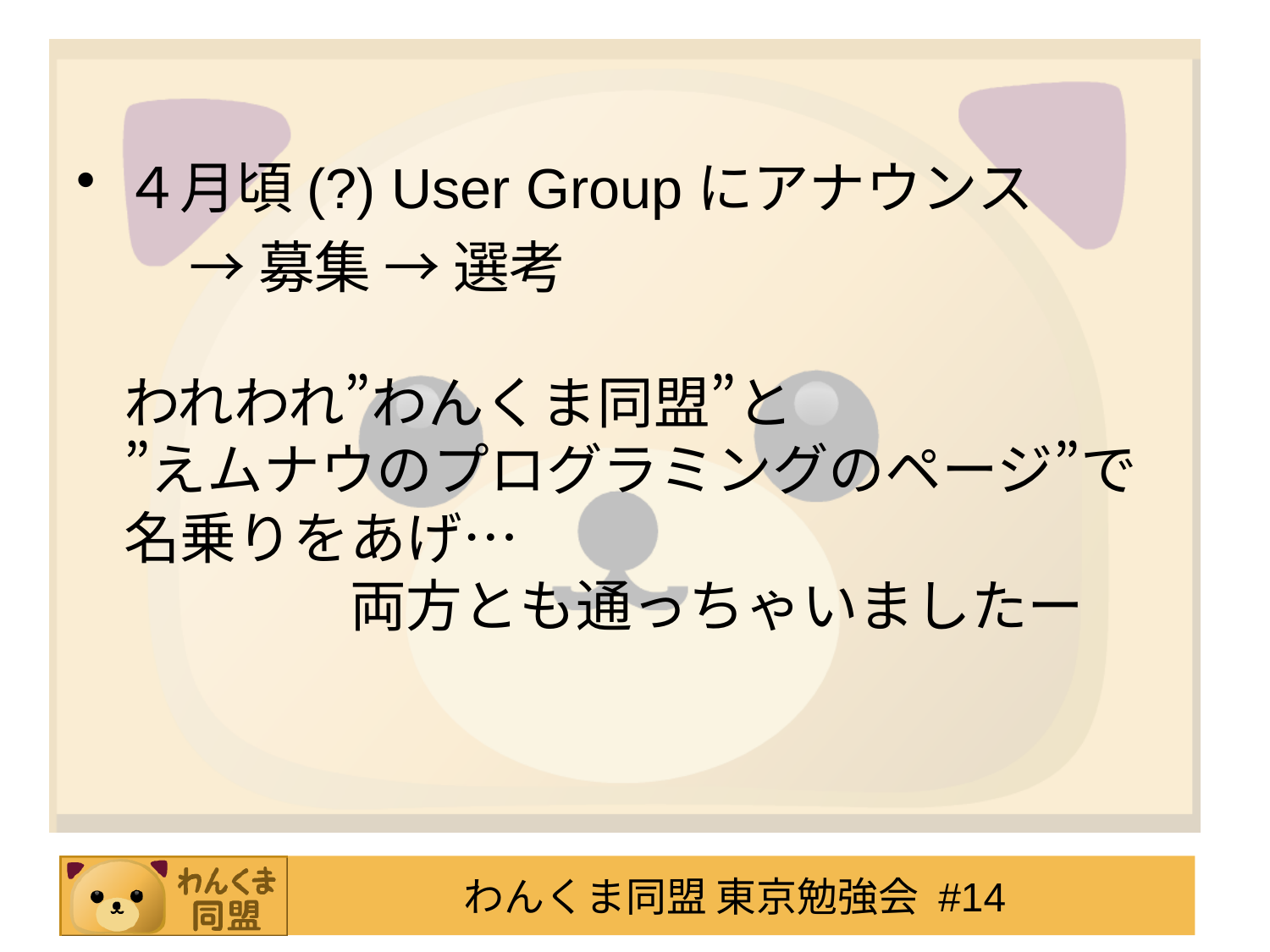

#
４月頃(?) User Groupにアナウンス
　　→ 募集 → 選考
われわれ”わんくま同盟”と
”えムナウのプログラミングのページ”で
名乗りをあげ…
　　　　両方とも通っちゃいましたー